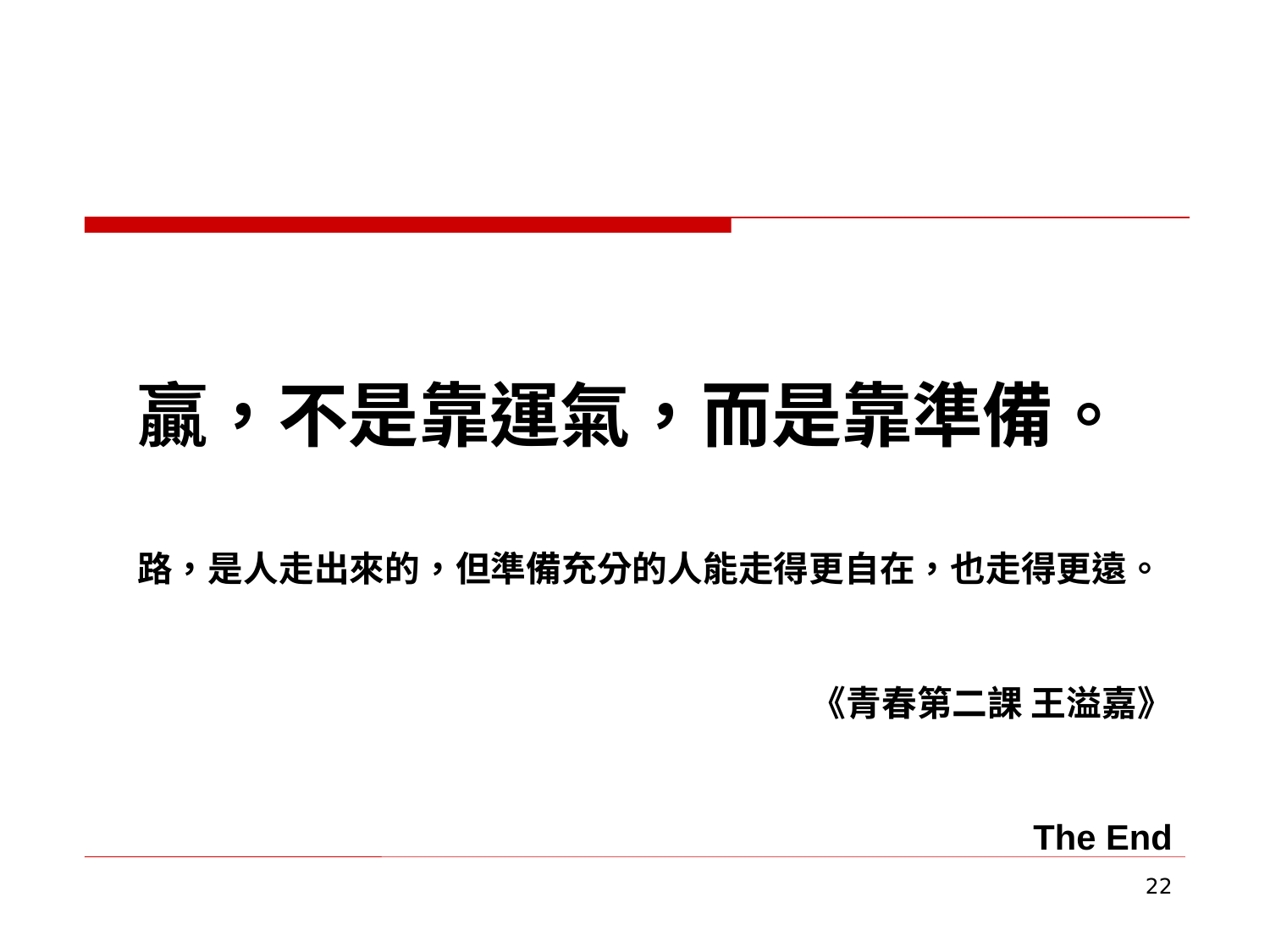

#
贏，不是靠運氣，而是靠準備。
路，是人走出來的，但準備充分的人能走得更自在，也走得更遠。
《青春第二課 王溢嘉》
The End
22